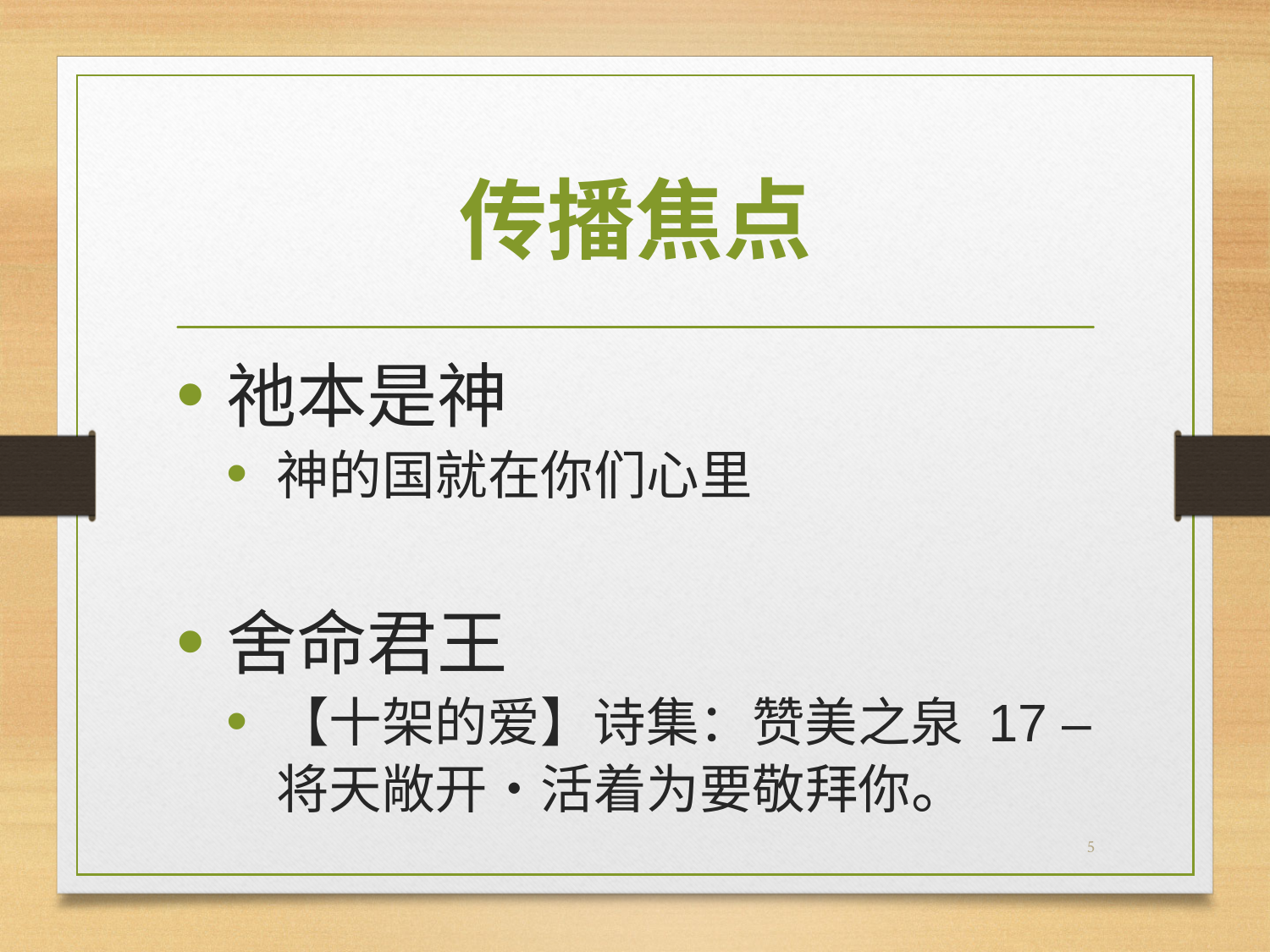

# 传播焦点
祂本是神
神的国就在你们心里

舍命君王
【十架的爱】诗集：赞美之泉 17 – 将天敞开‧活着为要敬拜你。

5